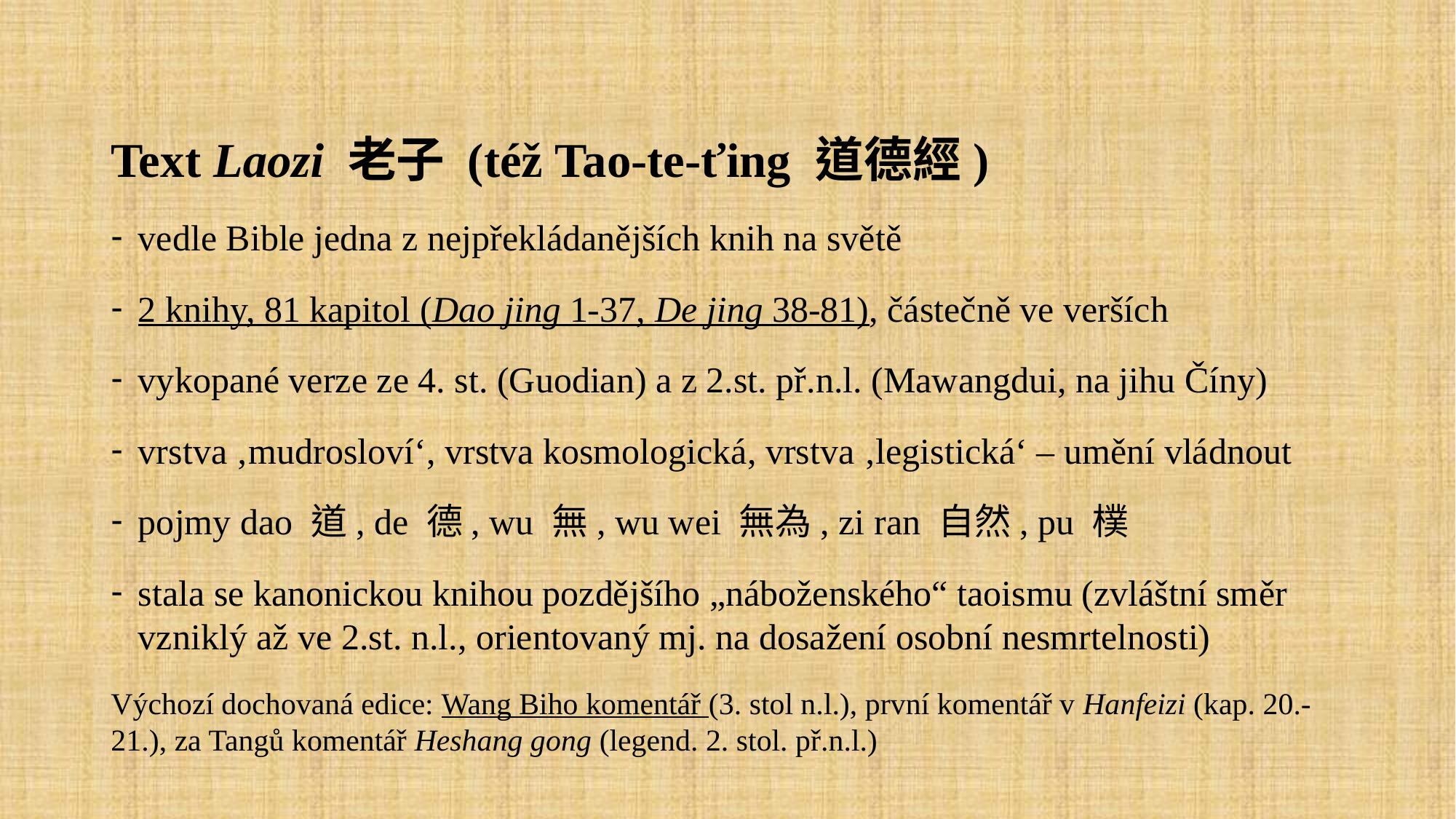

Text Laozi 老子 (též Tao-te-ťing 道德經)
vedle Bible jedna z nejpřekládanějších knih na světě
2 knihy, 81 kapitol (Dao jing 1-37, De jing 38-81), částečně ve verších
vykopané verze ze 4. st. (Guodian) a z 2.st. př.n.l. (Mawangdui, na jihu Číny)
vrstva ‚mudrosloví‘, vrstva kosmologická, vrstva ‚legistická‘ – umění vládnout
pojmy dao 道, de 德, wu 無, wu wei 無為, zi ran 自然, pu 樸
stala se kanonickou knihou pozdějšího „náboženského“ taoismu (zvláštní směr vzniklý až ve 2.st. n.l., orientovaný mj. na dosažení osobní nesmrtelnosti)
Výchozí dochovaná edice: Wang Biho komentář (3. stol n.l.), první komentář v Hanfeizi (kap. 20.-21.), za Tangů komentář Heshang gong (legend. 2. stol. př.n.l.)

Výchozí dochovaná edice: Wang Biho komentář (3. stol n.l.), za Tangů komentář Heshang gong (legend. 2. stol. př.n.l.), vykopané rukopisy (Mawangdui, Guodian)